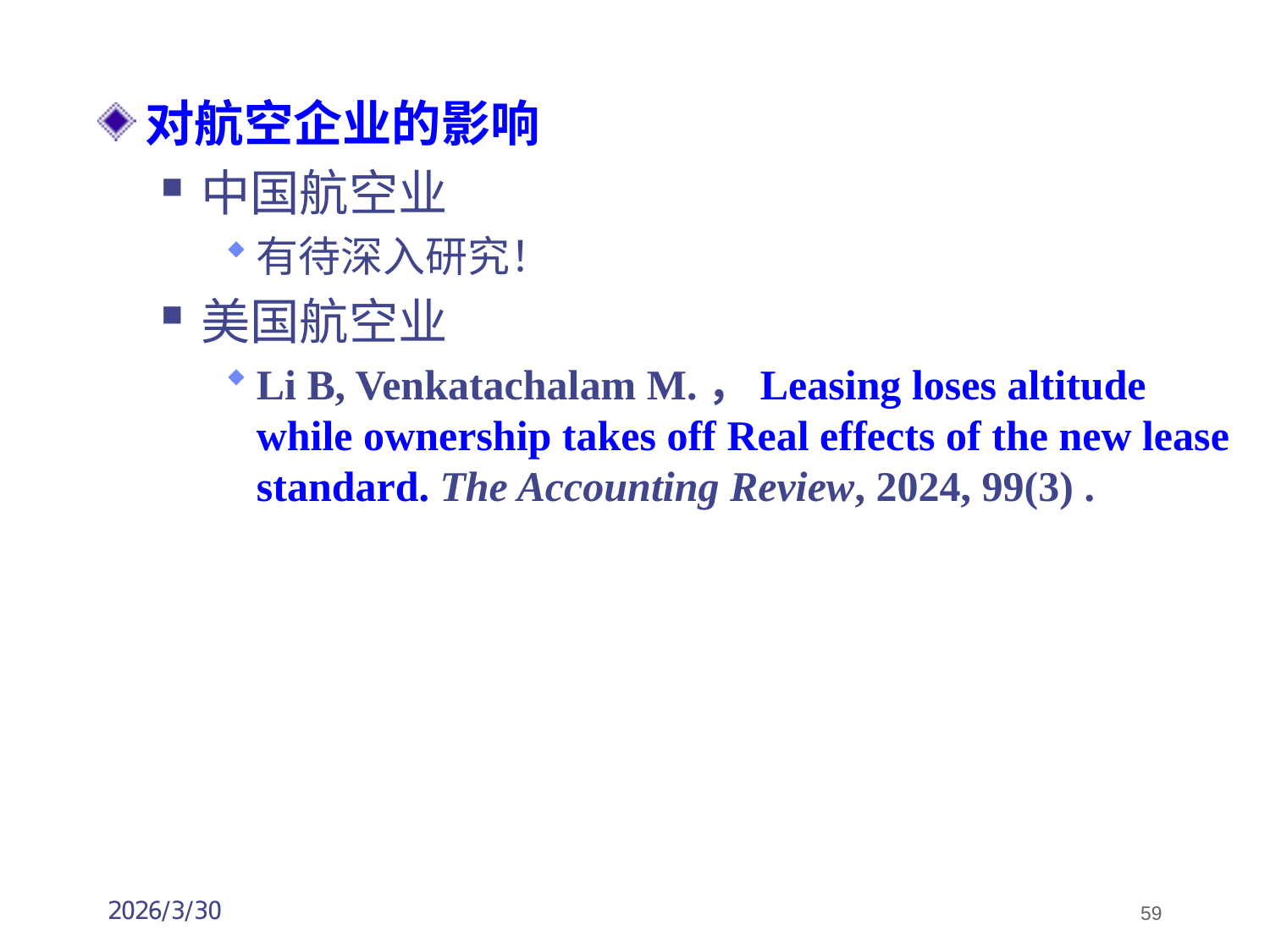

对航空企业的影响
中国航空业
有待深入研究！
美国航空业
Li B, Venkatachalam M.，Leasing loses altitude while ownership takes off Real effects of the new lease standard. The Accounting Review, 2024, 99(3) .
2026/3/30
59